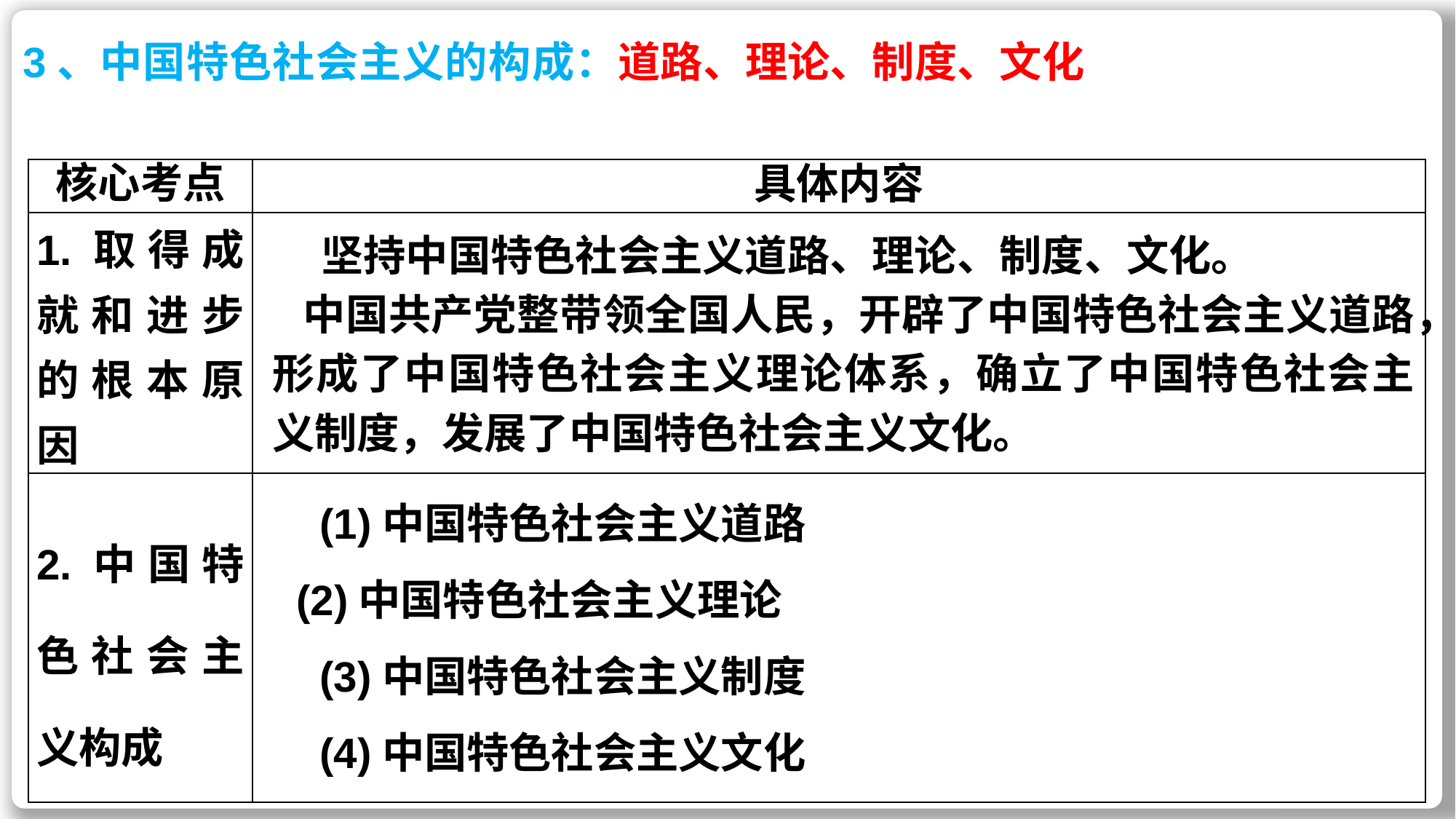

一、公有制经济（为什么、怎么办）
1.为什么要毫不动摇巩固发展公有制经济？
【答题要点】：生产资料所有制+公有制为主体的地位+公有制为主体的作用
【答题模板】
①我国坚持以公有制主体、多种所有制经济共同发展的生产资料所有制，这是中国特色社会主义制度的重要支柱，也是社会主义市场经济体制的根基，体现了中国特色社会主义制度的优越性。
② 以公有制为主体是社会主义经济制度根本特征，公有制经济是社会主义经济制度的基础。
③坚持公有制为主体是促进生产力发展根本要求，有利于推动经济持续发展；是实现共同富裕根本前提，有利于人民共享发展成果。
3、中国特色社会主义的构成：道路、理论、制度、文化
| 核心考点 | 具体内容 |
| --- | --- |
| 1.取得成就和进步的根本原因 |  |
| 2.中国特色社会主义构成 |  |
    坚持中国特色社会主义道路、理论、制度、文化。
  中国共产党整带领全国人民，开辟了中国特色社会主义道路，形成了中国特色社会主义理论体系，确立了中国特色社会主义制度，发展了中国特色社会主义文化。
    (1)中国特色社会主义道路
  (2)中国特色社会主义理论
    (3)中国特色社会主义制度
    (4)中国特色社会主义文化